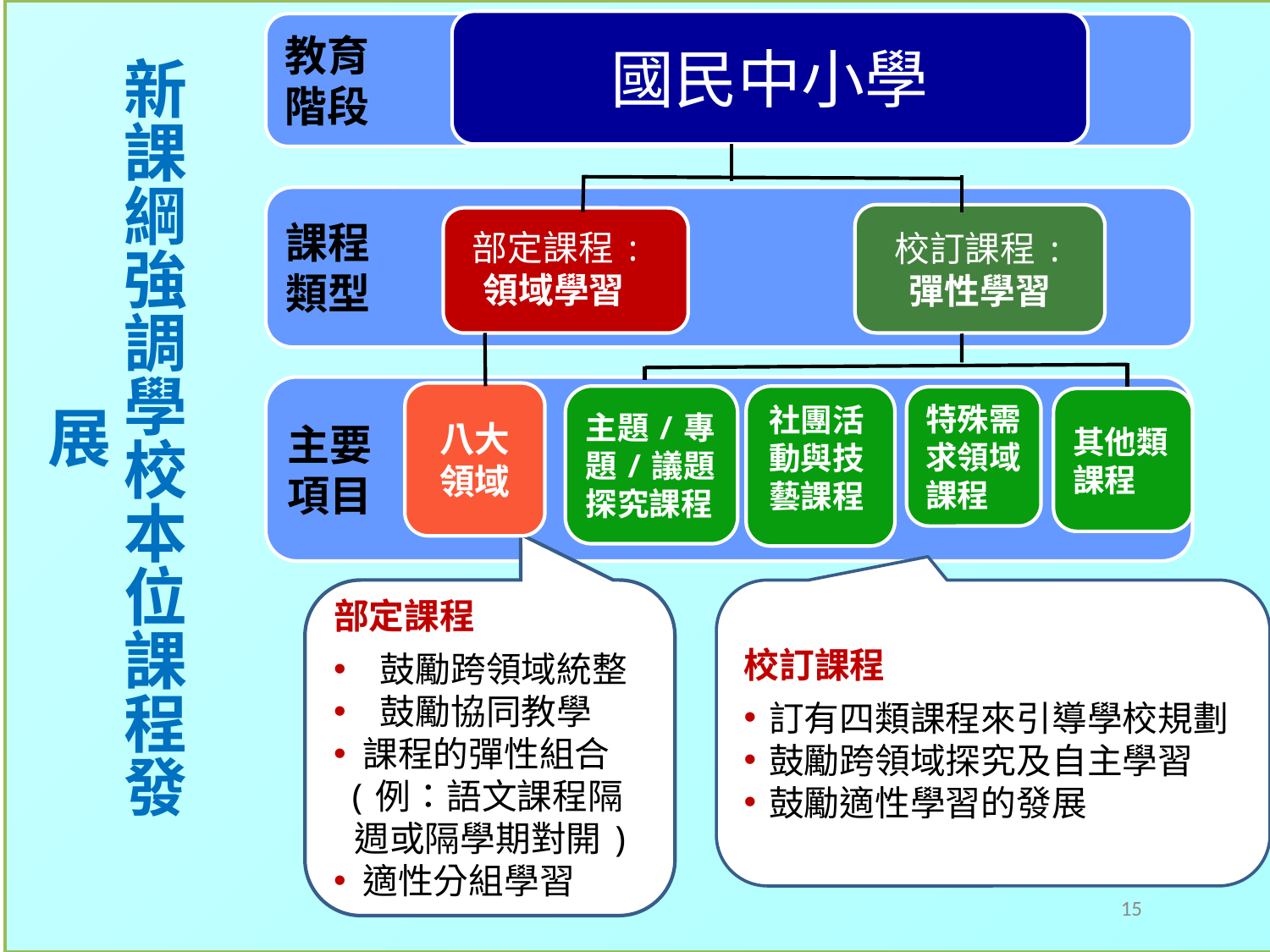

國民中小學
校訂課程:
彈性學習

八大領域
主題/專題/議題探究課程
部定課程
 鼓勵跨領域統整
 鼓勵協同教學
 課程的彈性組合
(例：語文課程隔
 週或隔學期對開)
 適性分組學習
校訂課程
訂有四類課程來引導學校規劃
鼓勵跨領域探究及自主學習
鼓勵適性學習的發展

教育
階段
課程
類型
主要
項目
部定課程:
領域學習
特殊需求領域課程
其他類課程
社團活動與技藝課程
# 新課綱強調學校本位課程發展
15